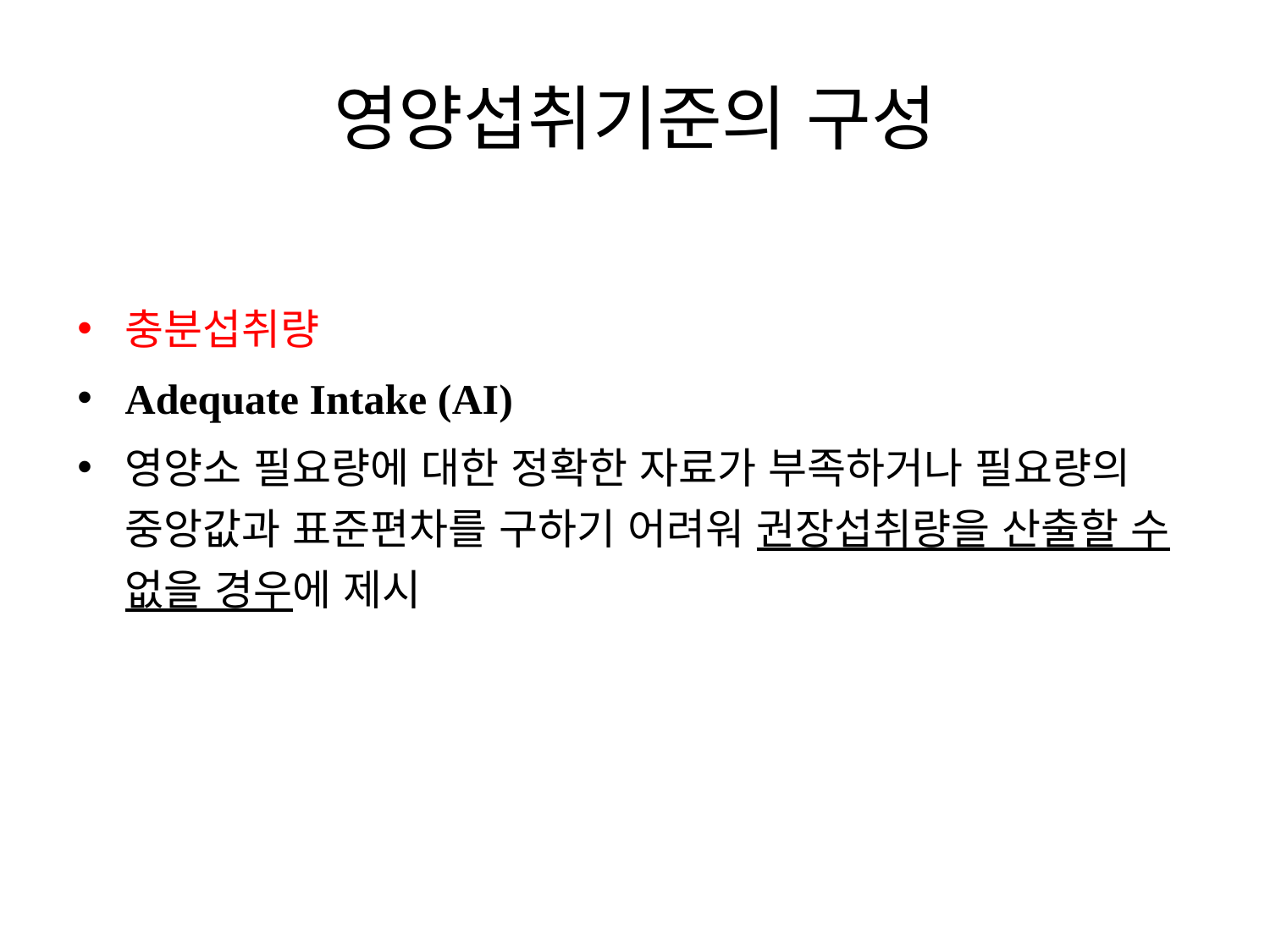

영양섭취기준의 구성
충분섭취량
Adequate Intake (AI)
영양소 필요량에 대한 정확한 자료가 부족하거나 필요량의 중앙값과 표준편차를 구하기 어려워 권장섭취량을 산출할 수 없을 경우에 제시